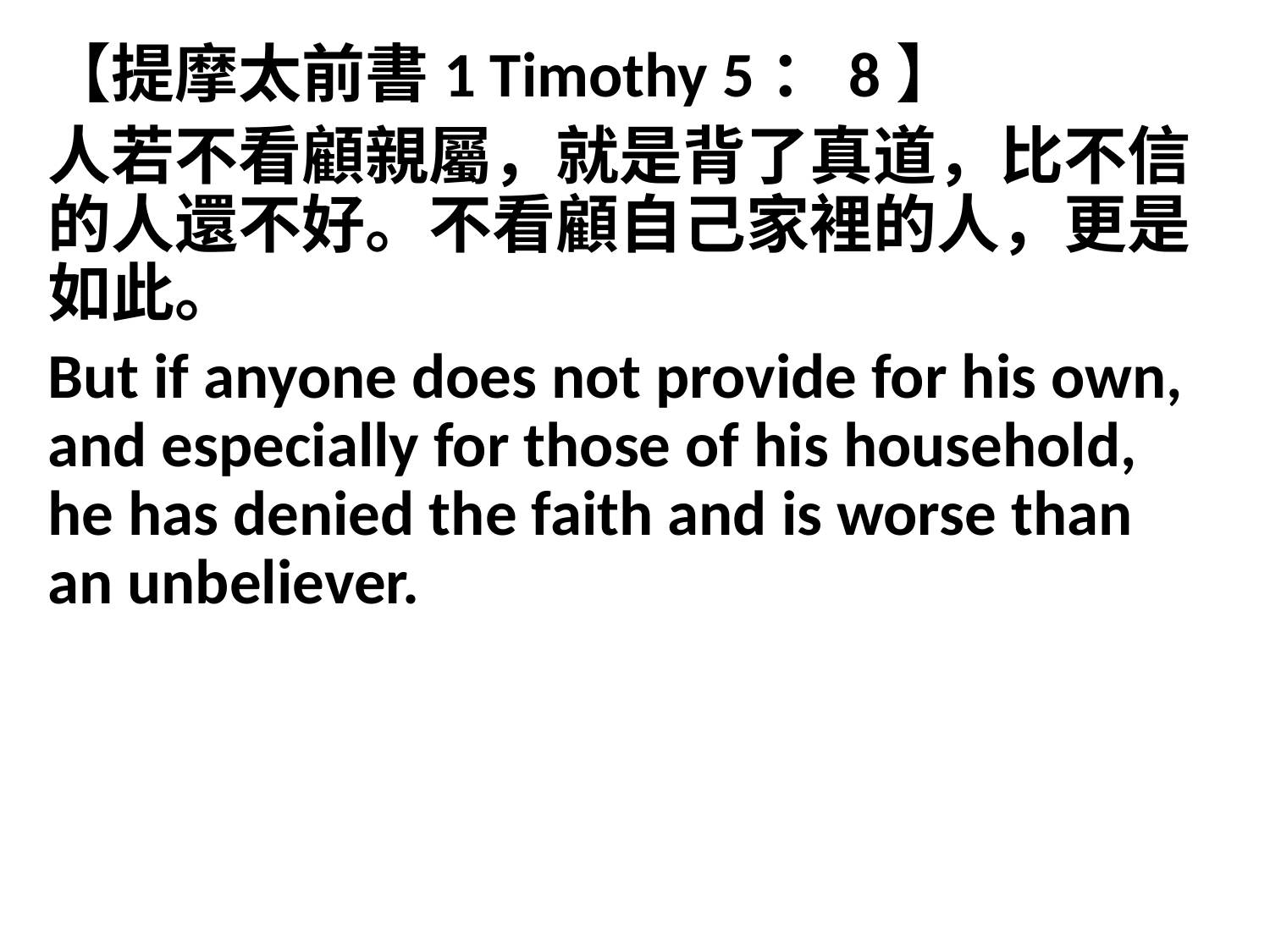

【提摩太前書1 Timothy 5：8】
人若不看顧親屬，就是背了真道，比不信的人還不好。不看顧自己家裡的人，更是如此。
But if anyone does not provide for his own, and especially for those of his household, he has denied the faith and is worse than an unbeliever.